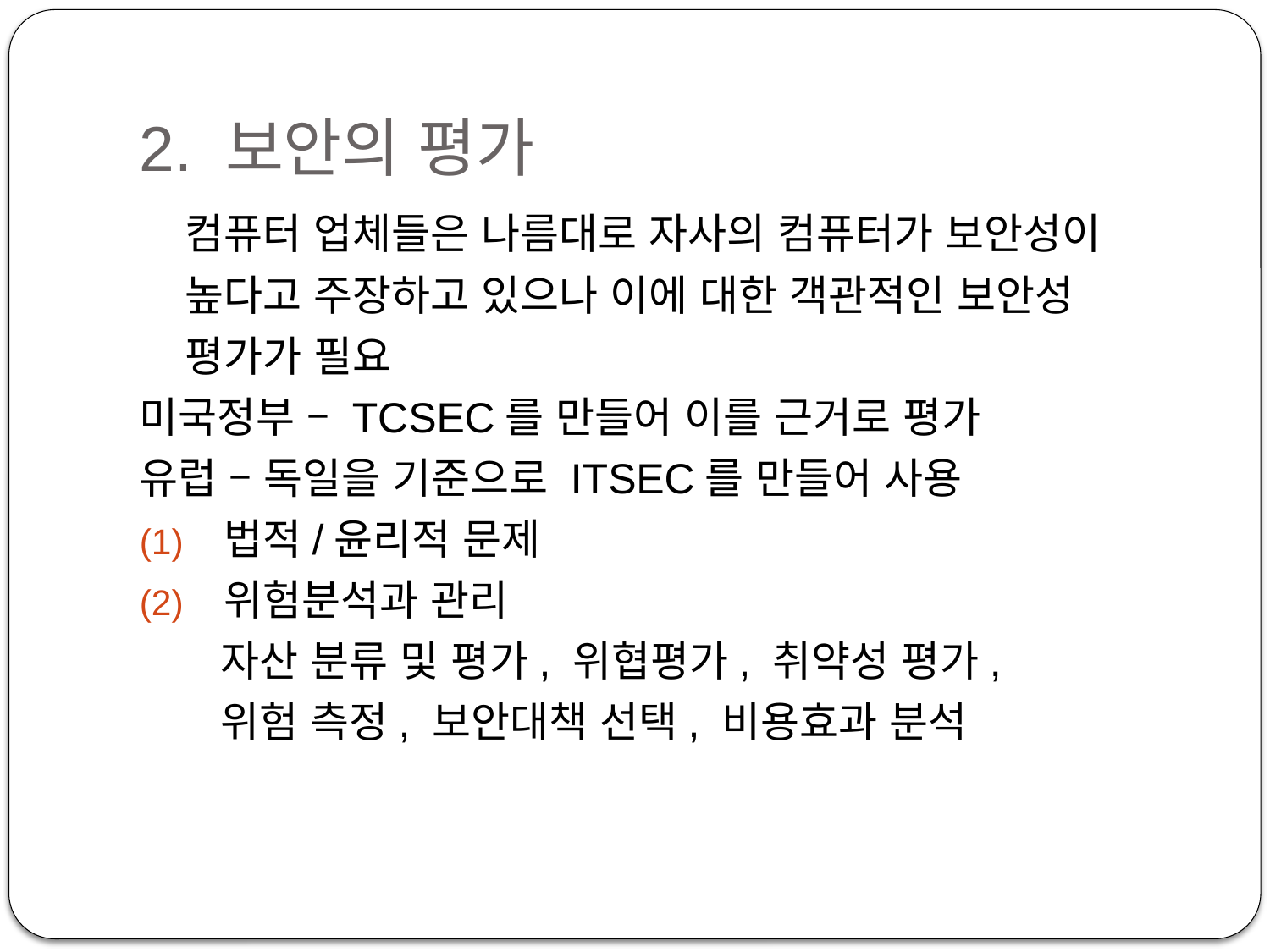

# 2. 보안의 평가
   컴퓨터 업체들은 나름대로 자사의 컴퓨터가 보안성이
   높다고 주장하고 있으나 이에 대한 객관적인 보안성
   평가가 필요
미국정부 – TCSEC를 만들어 이를 근거로 평가
유럽 – 독일을 기준으로 ITSEC를 만들어 사용
법적/윤리적 문제
위험분석과 관리
      자산 분류 및 평가, 위협평가, 취약성 평가,
      위험 측정, 보안대책 선택, 비용효과 분석